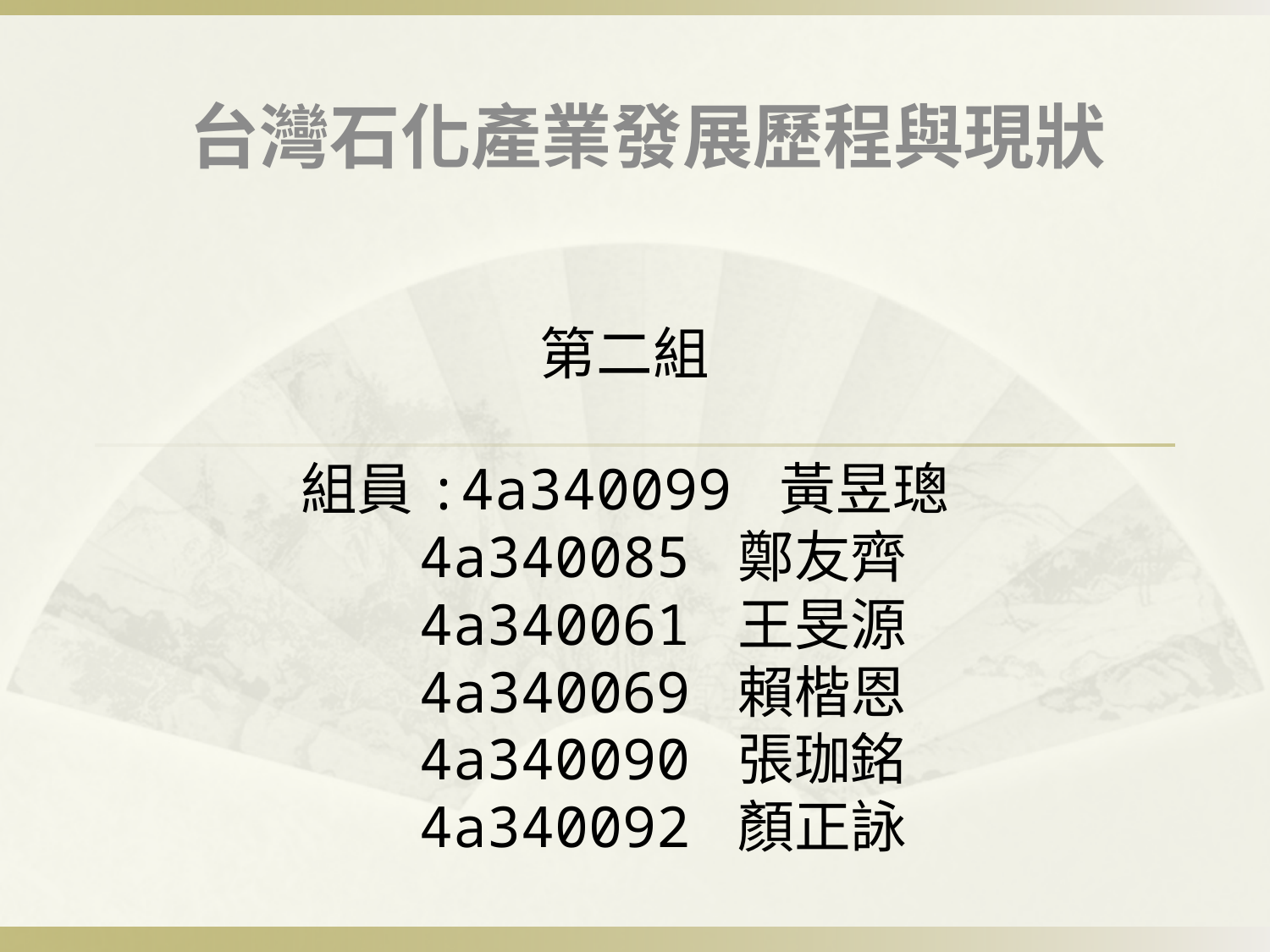

台灣石化產業發展歷程與現狀

# 第二組 組員:4a340099 黃昱璁 4a340085 鄭友齊 4a340061 王旻源 4a340069 賴楷恩 4a340090 張珈銘 4a340092 顏正詠